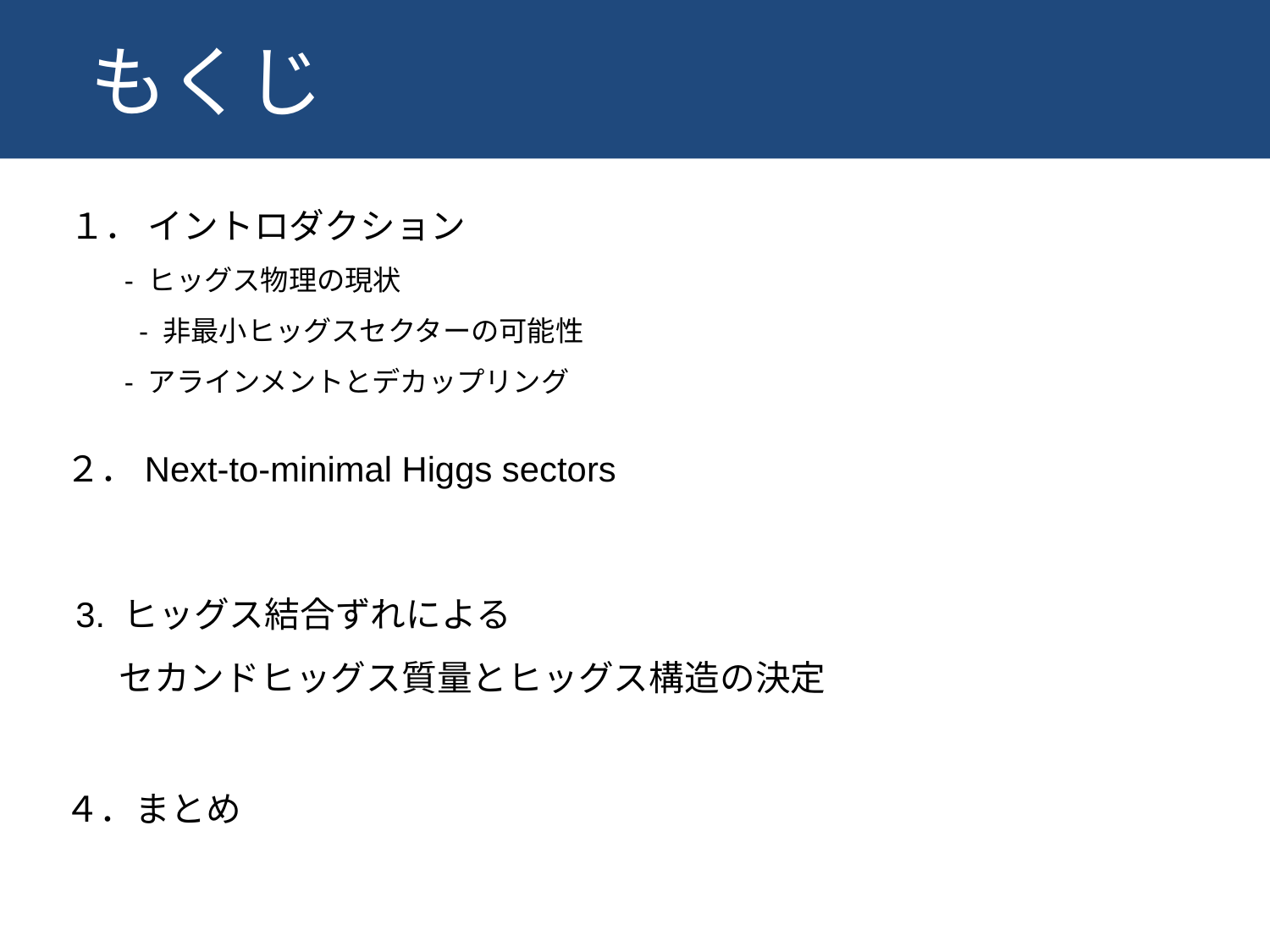

# もくじ
１． イントロダクション
       - ヒッグス物理の現状
　　 - 非最小ヒッグスセクターの可能性
       - アラインメントとデカップリング

２．Next-to-minimal Higgs sectors
3. ヒッグス結合ずれによる
　 セカンドヒッグス質量とヒッグス構造の決定
４．まとめ